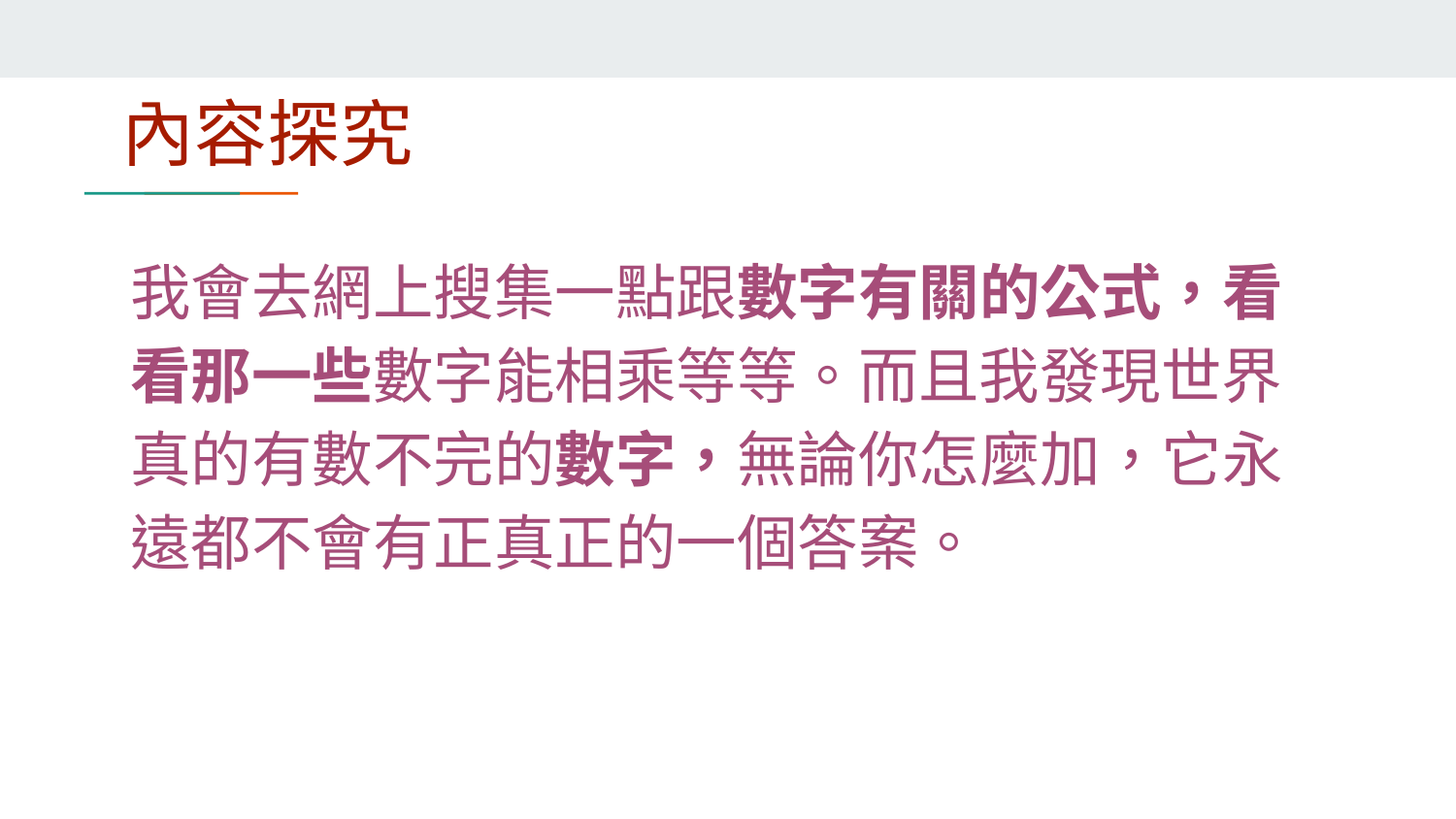

# 內容探究
我會去網上搜集一點跟數字有關的公式，看看那一些數字能相乘等等。而且我發現世界真的有數不完的數字，無論你怎麼加，它永遠都不會有正真正的一個答案。